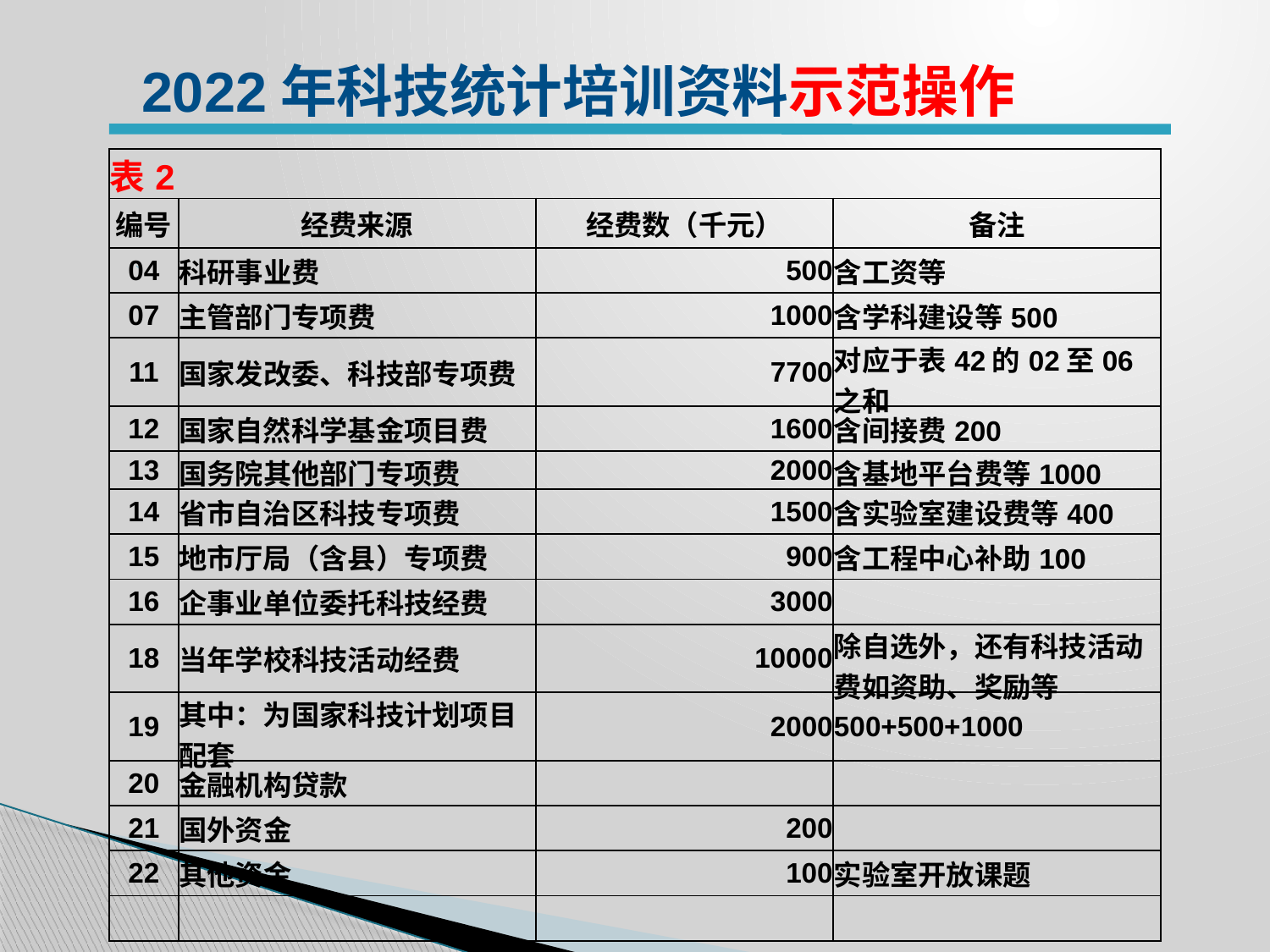

2022年科技统计培训资料示范操作
| 表2 |  |  |  |
| --- | --- | --- | --- |
| 编号 | 经费来源 | 经费数（千元） | 备注 |
| 04 | 科研事业费 | 500 | 含工资等 |
| 07 | 主管部门专项费 | 1000 | 含学科建设等500 |
| 11 | 国家发改委、科技部专项费 | 7700 | 对应于表42的02至06之和 |
| 12 | 国家自然科学基金项目费 | 1600 | 含间接费200 |
| 13 | 国务院其他部门专项费 | 2000 | 含基地平台费等1000 |
| 14 | 省市自治区科技专项费 | 1500 | 含实验室建设费等400 |
| 15 | 地市厅局（含县）专项费 | 900 | 含工程中心补助100 |
| 16 | 企事业单位委托科技经费 | 3000 |  |
| 18 | 当年学校科技活动经费 | 10000 | 除自选外，还有科技活动费如资助、奖励等 |
| 19 | 其中：为国家科技计划项目配套 | 2000 | 500+500+1000 |
| 20 | 金融机构贷款 |  |  |
| 21 | 国外资金 | 200 |  |
| 22 | 其他资金 | 100 | 实验室开放课题 |
|  |  |  |  |